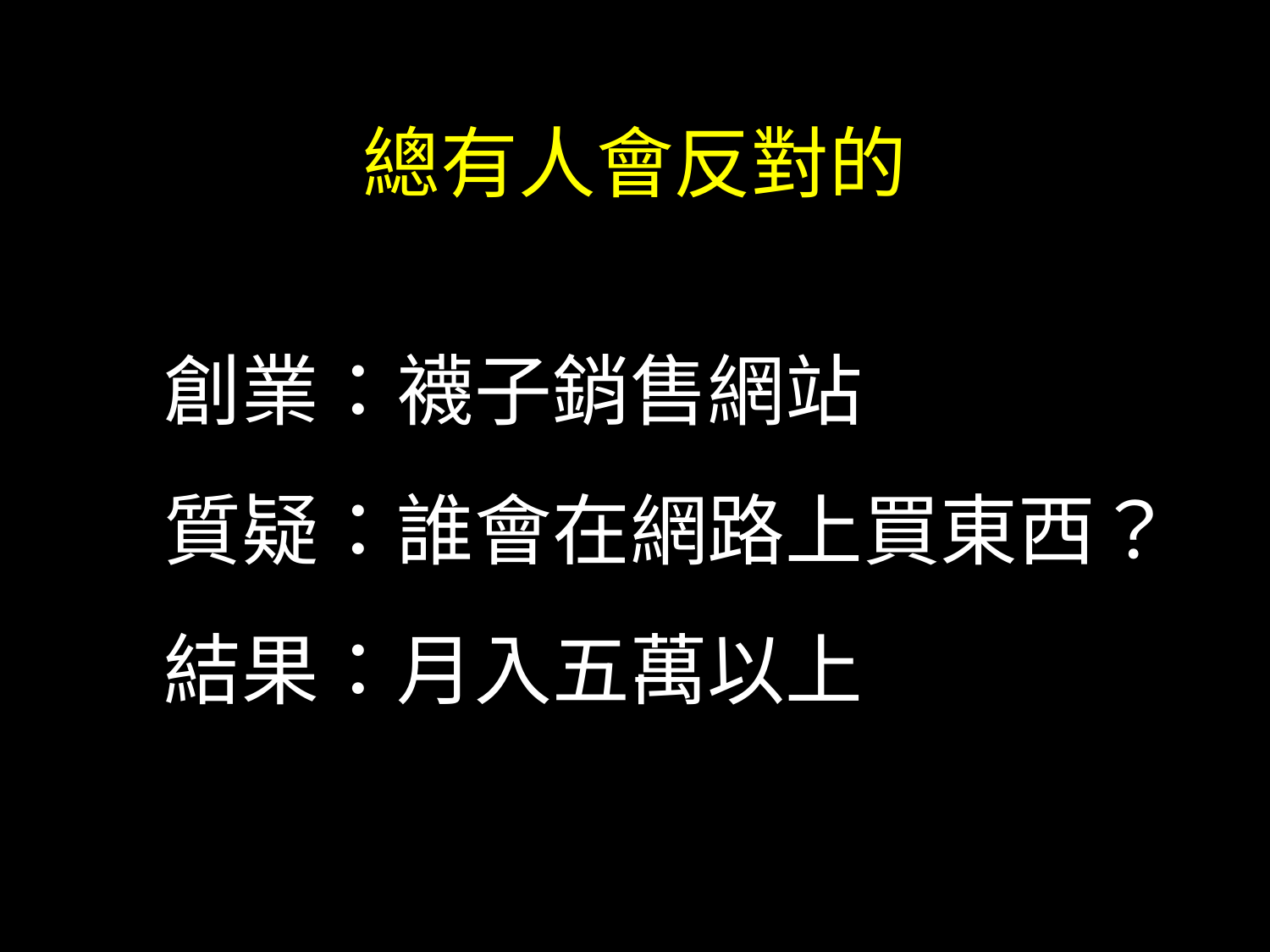

總有人會反對的
創業：襪子銷售網站
質疑：誰會在網路上買東西？
結果：月入五萬以上